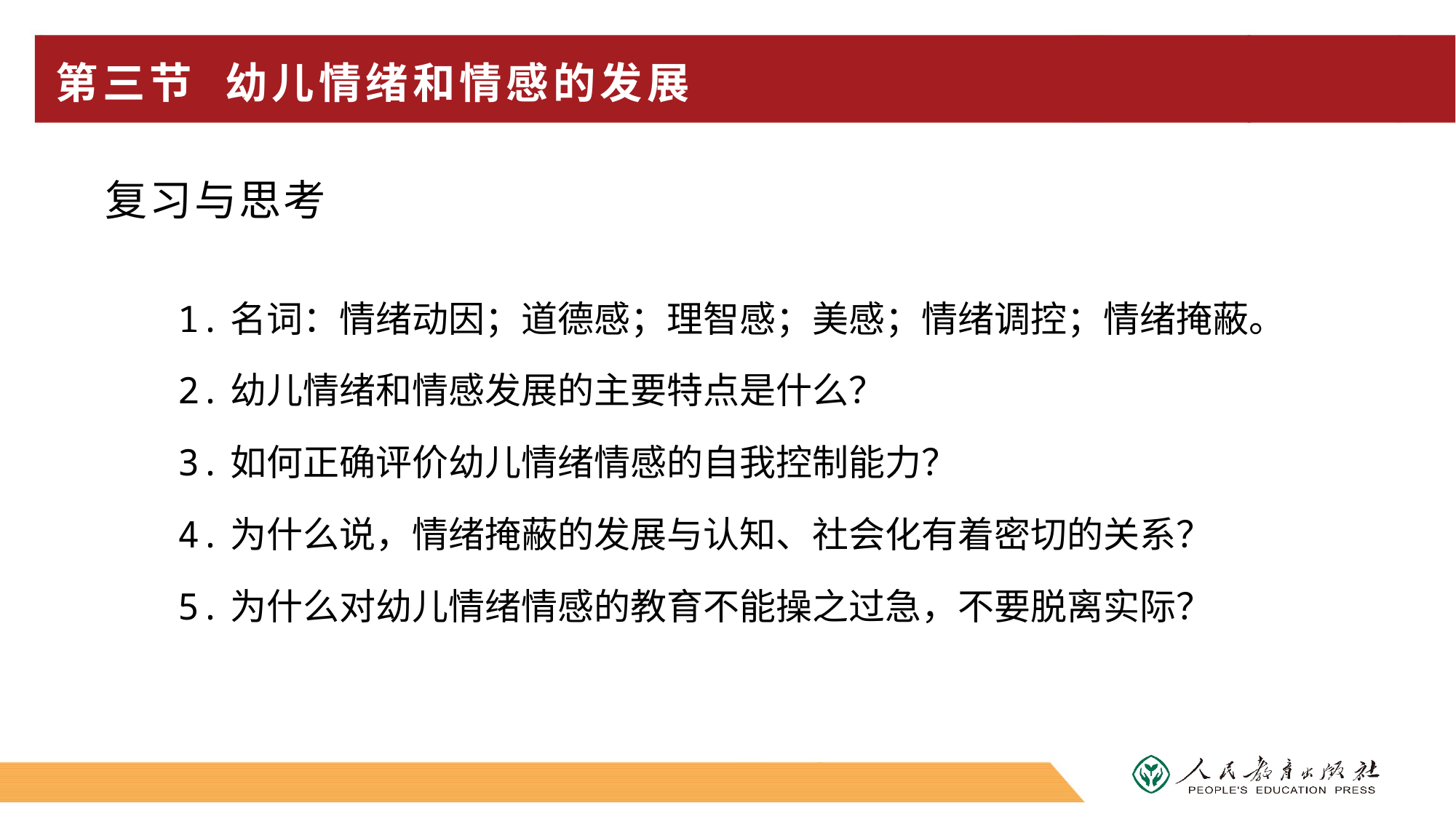

# 第三节  幼儿情绪和情感的发展
复习与思考
1.名词：情绪动因；道德感；理智感；美感；情绪调控；情绪掩蔽。
2.幼儿情绪和情感发展的主要特点是什么？
3.如何正确评价幼儿情绪情感的自我控制能力？
4.为什么说，情绪掩蔽的发展与认知、社会化有着密切的关系？
5.为什么对幼儿情绪情感的教育不能操之过急，不要脱离实际？